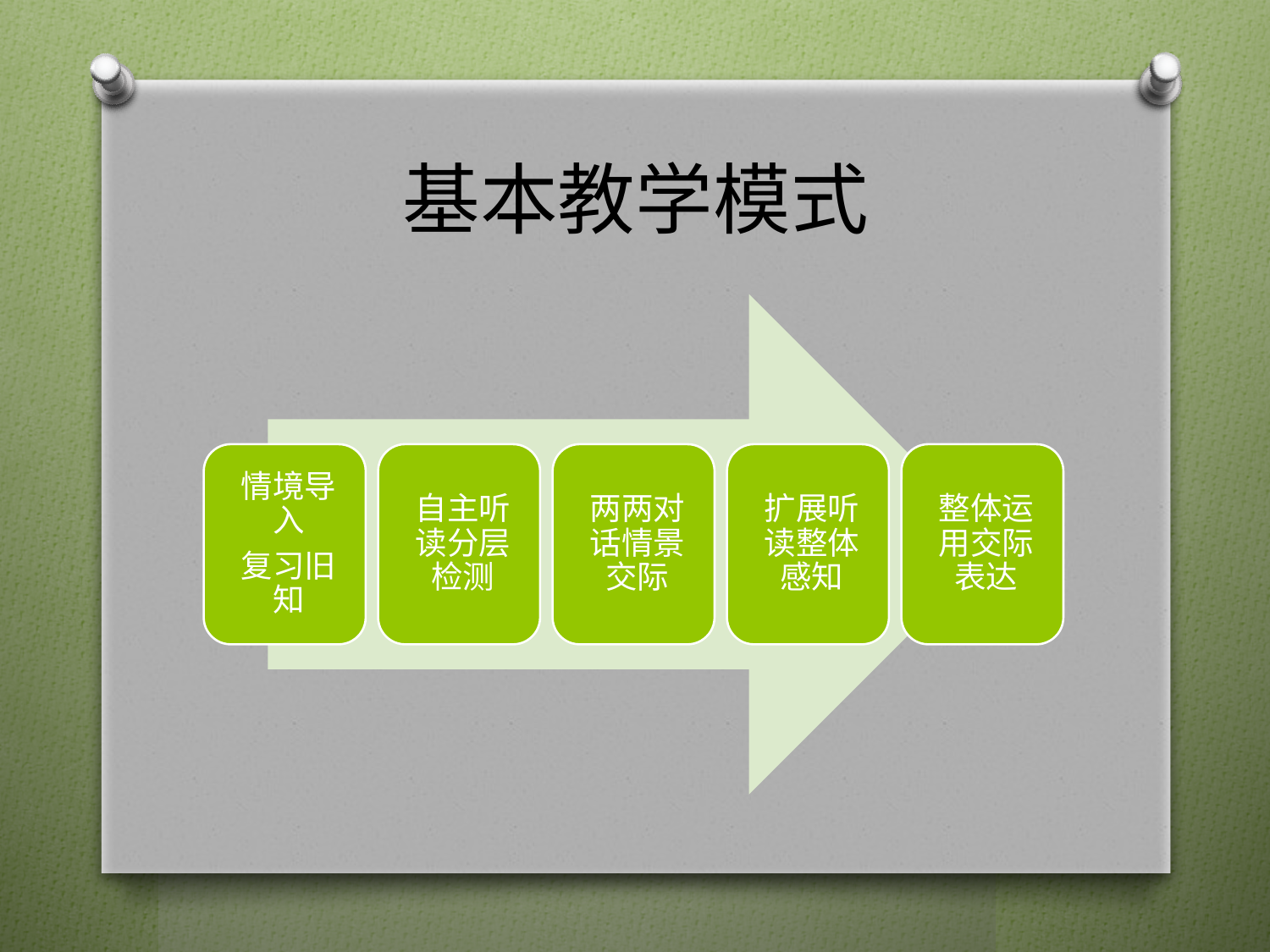

# 基本教学模式
情境导入
复习旧知
自主听读分层检测
两两对话情景交际
扩展听读整体感知
整体运用交际表达